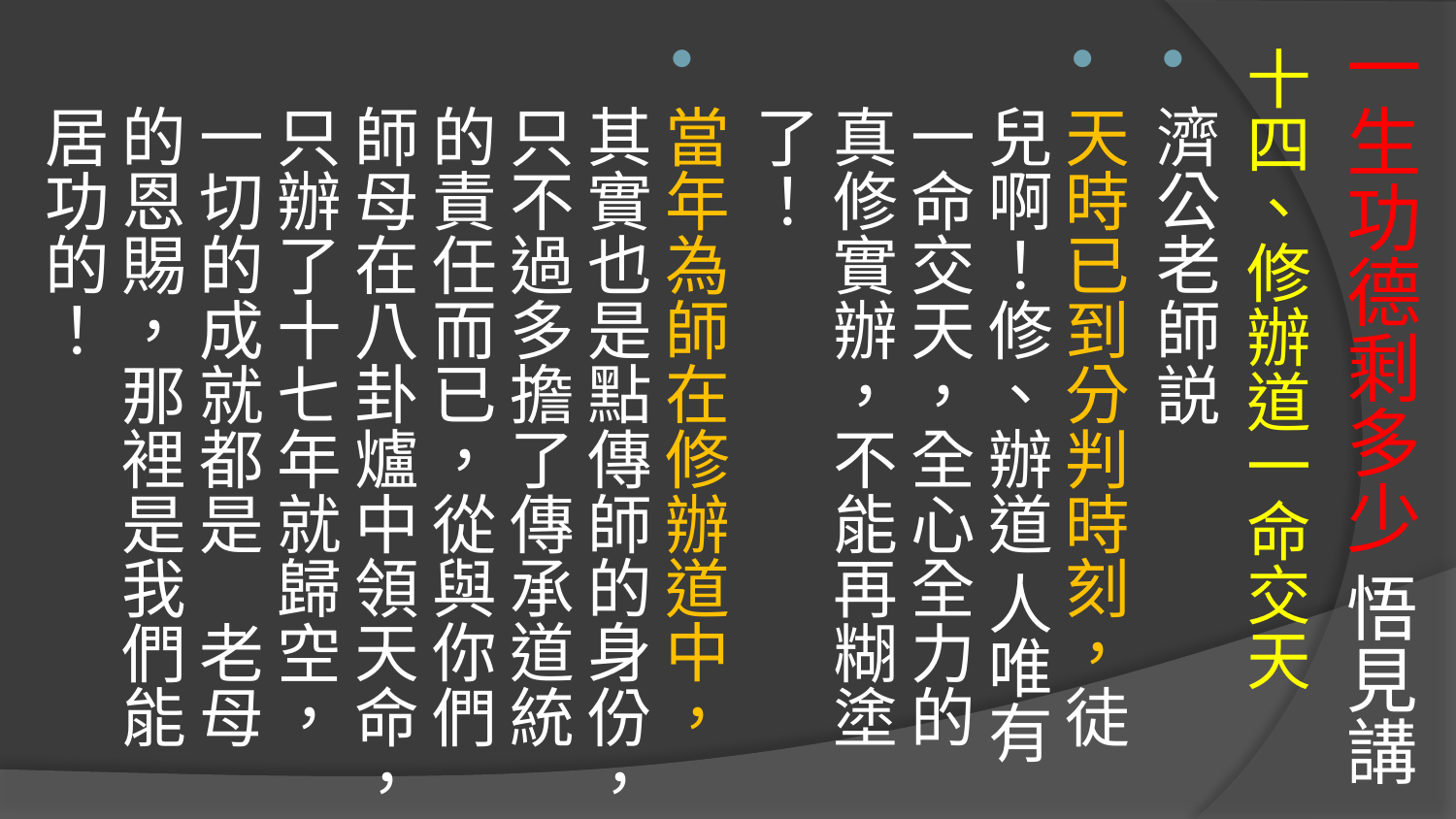

# 一生功德剩多少 悟見講
十四、修辦道一命交天
濟公老師説
天時已到分判時刻，徒兒啊！修、辦道 人唯有一命交天，全心全力的真修實辦，不能再糊塗了！
當年為師在修辦道中，其實也是點傳師的身份，只不過多擔了傳承道統的責任而已，從與你們師母在八卦爐中領天命，只辦了十七年就歸空，一切的成就都是　老母的恩賜，那裡是我們能居功的！